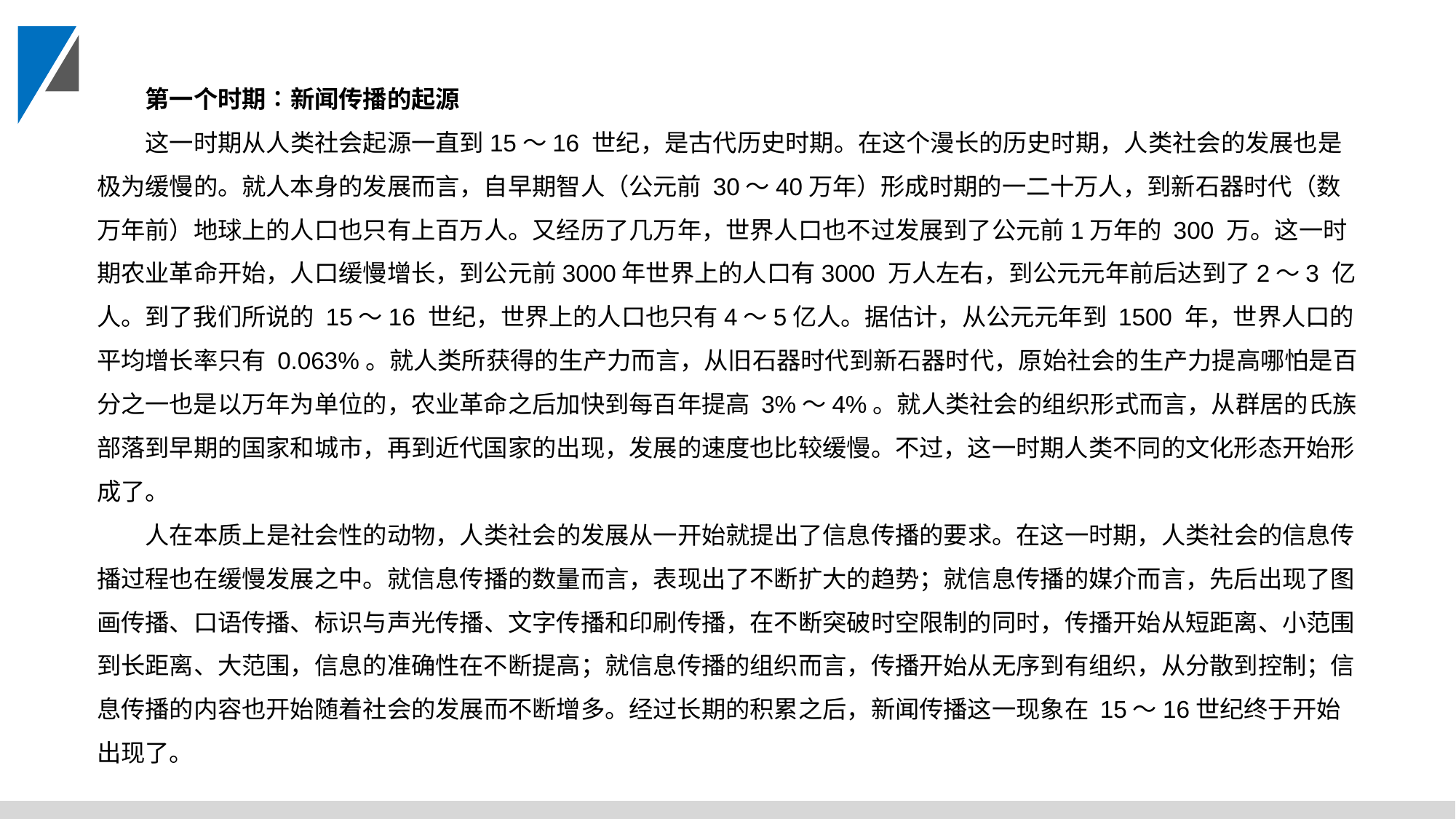

第一个时期∶新闻传播的起源
这一时期从人类社会起源一直到15～16 世纪，是古代历史时期。在这个漫长的历史时期，人类社会的发展也是极为缓慢的。就人本身的发展而言，自早期智人（公元前 30～40万年）形成时期的一二十万人，到新石器时代（数万年前）地球上的人口也只有上百万人。又经历了几万年，世界人口也不过发展到了公元前1万年的 300 万。这一时期农业革命开始，人口缓慢增长，到公元前3000年世界上的人口有3000 万人左右，到公元元年前后达到了2～3 亿人。到了我们所说的 15～16 世纪，世界上的人口也只有4～5亿人。据估计，从公元元年到 1500 年，世界人口的平均增长率只有 0.063%。就人类所获得的生产力而言，从旧石器时代到新石器时代，原始社会的生产力提高哪怕是百分之一也是以万年为单位的，农业革命之后加快到每百年提高 3%～4%。就人类社会的组织形式而言，从群居的氏族部落到早期的国家和城市，再到近代国家的出现，发展的速度也比较缓慢。不过，这一时期人类不同的文化形态开始形成了。
人在本质上是社会性的动物，人类社会的发展从一开始就提出了信息传播的要求。在这一时期，人类社会的信息传播过程也在缓慢发展之中。就信息传播的数量而言，表现出了不断扩大的趋势；就信息传播的媒介而言，先后出现了图画传播、口语传播、标识与声光传播、文字传播和印刷传播，在不断突破时空限制的同时，传播开始从短距离、小范围到长距离、大范围，信息的准确性在不断提高；就信息传播的组织而言，传播开始从无序到有组织，从分散到控制；信息传播的内容也开始随着社会的发展而不断增多。经过长期的积累之后，新闻传播这一现象在 15～16世纪终于开始出现了。